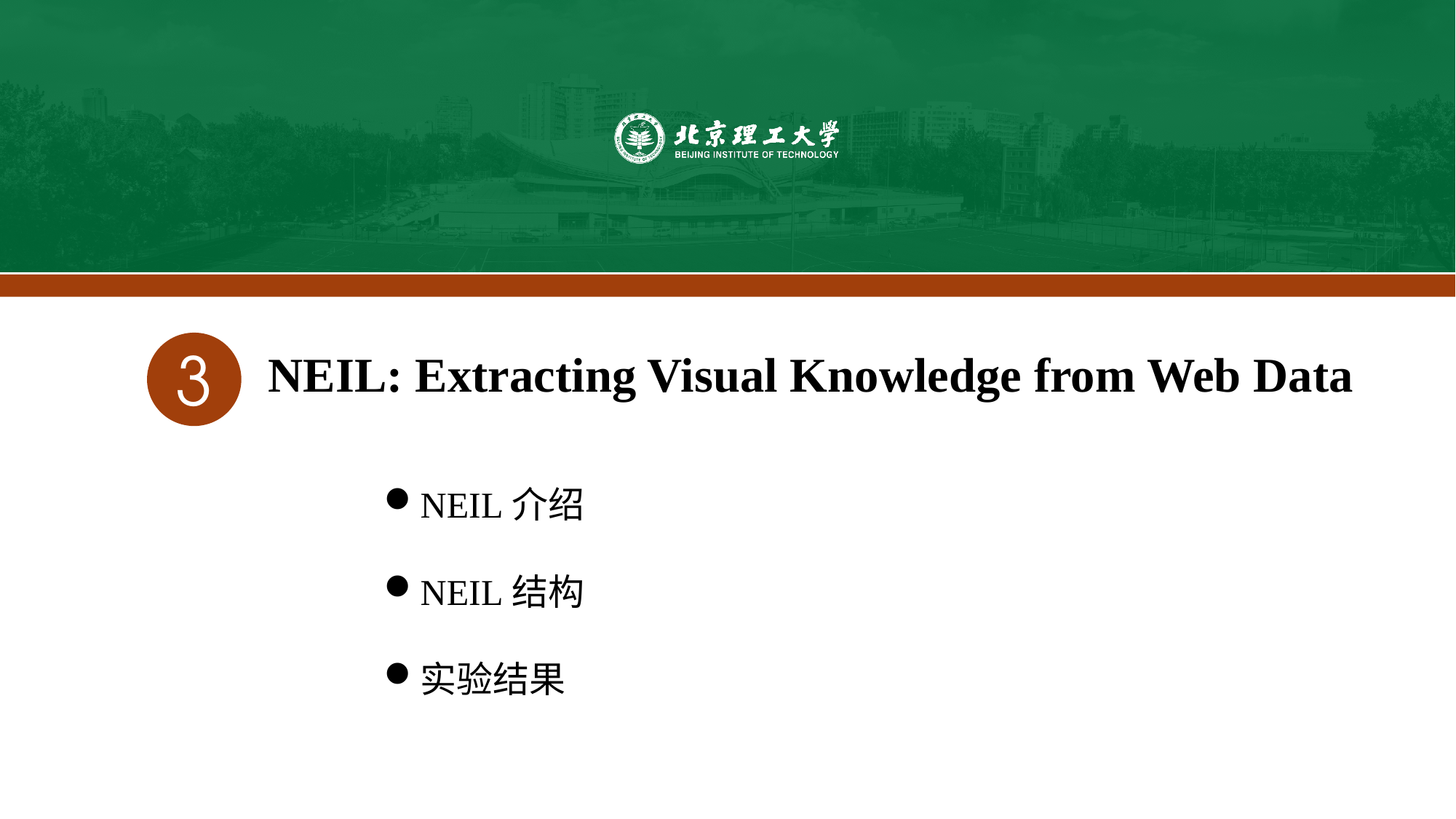

3
NEIL: Extracting Visual Knowledge from Web Data
NEIL介绍

NEIL结构

实验结果